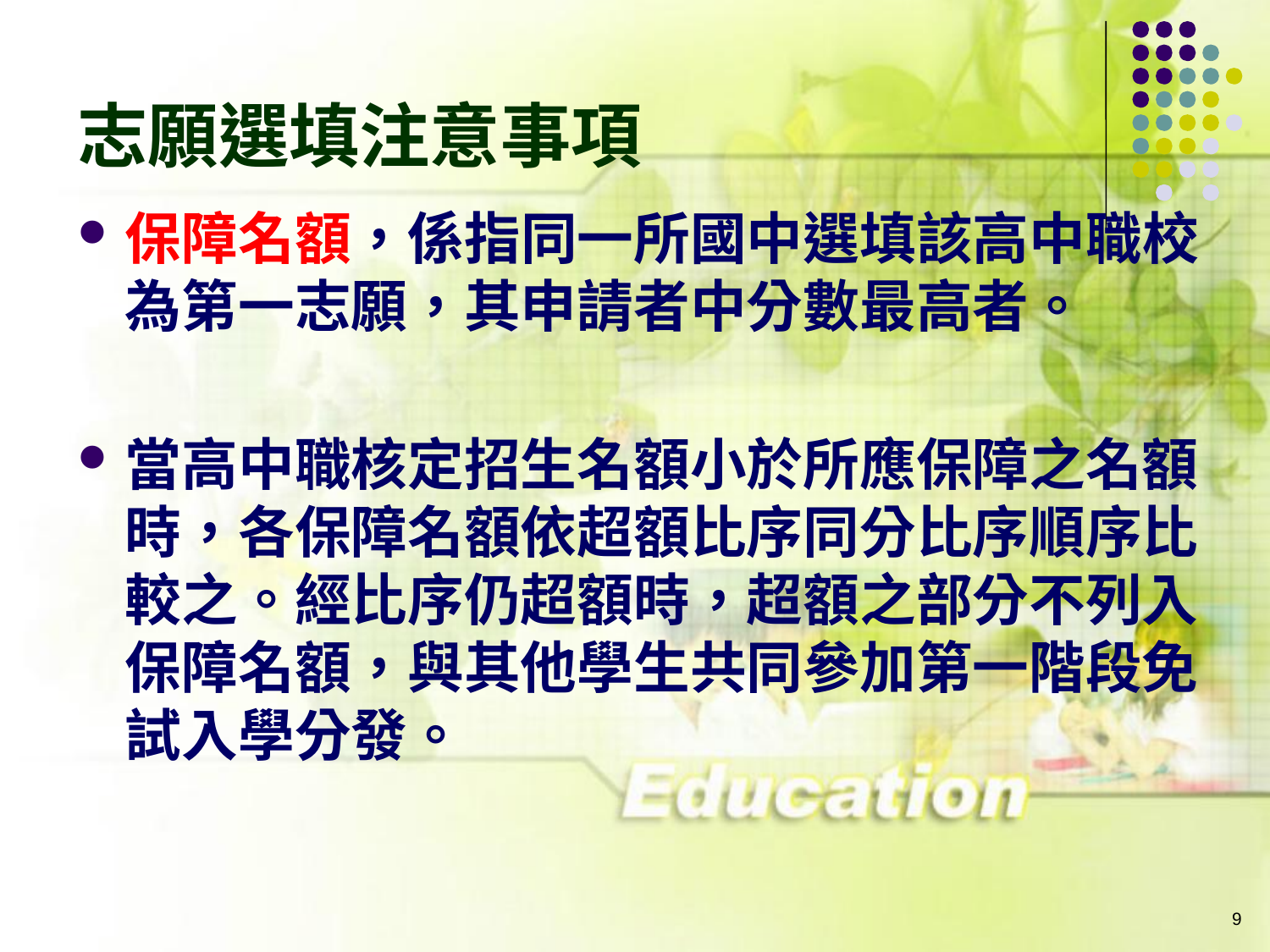

志願選填注意事項

保障名額，係指同一所國中選填該高中職校為第一志願，其申請者中分數最高者。

當高中職核定招生名額小於所應保障之名額時，各保障名額依超額比序同分比序順序比較之。經比序仍超額時，超額之部分不列入保障名額，與其他學生共同參加第一階段免試入學分發。
9